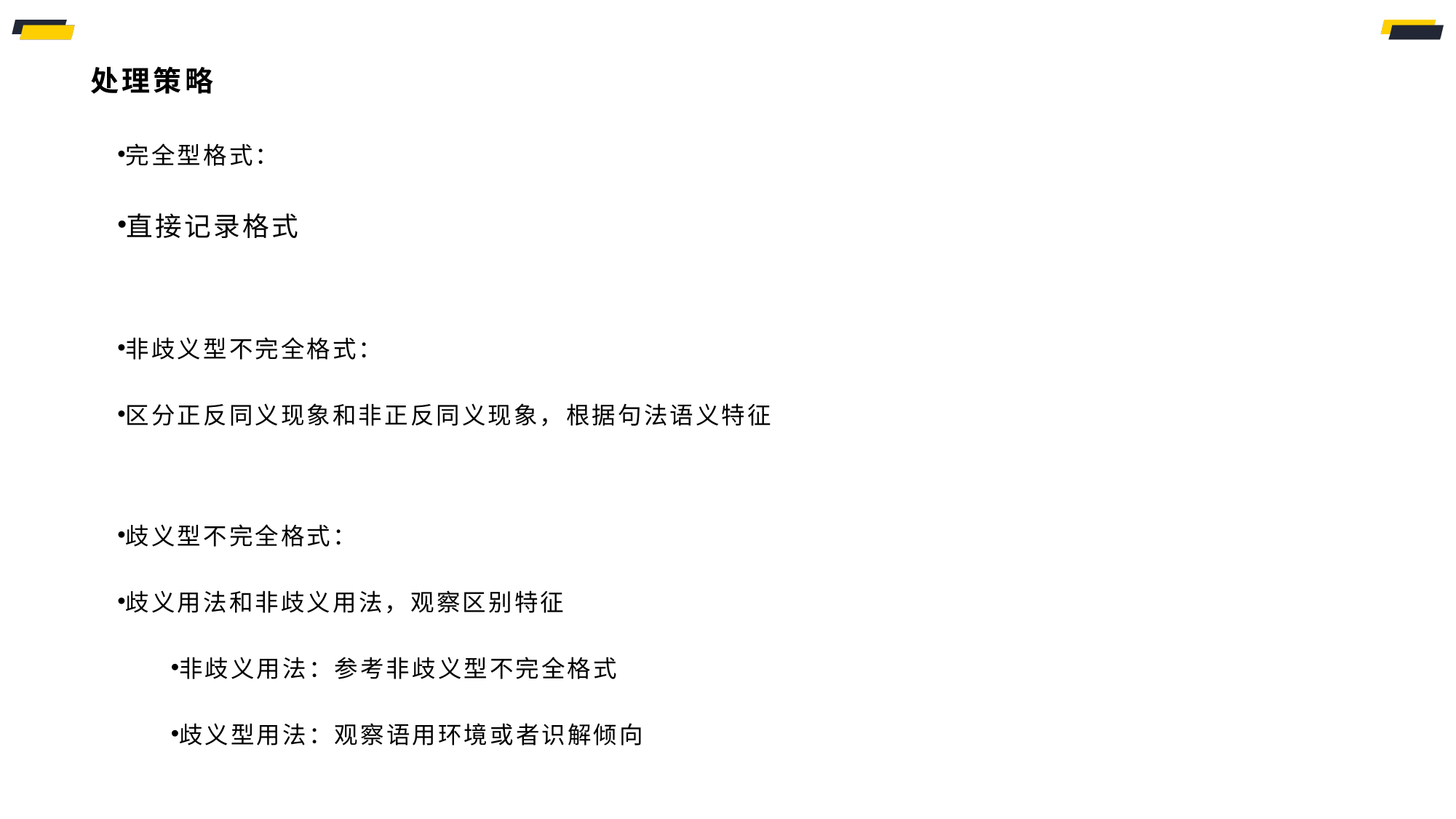

# 处理策略
完全型格式：
直接记录格式

非歧义型不完全格式：
区分正反同义现象和非正反同义现象，根据句法语义特征

歧义型不完全格式：
歧义用法和非歧义用法，观察区别特征
非歧义用法：参考非歧义型不完全格式
歧义型用法：观察语用环境或者识解倾向